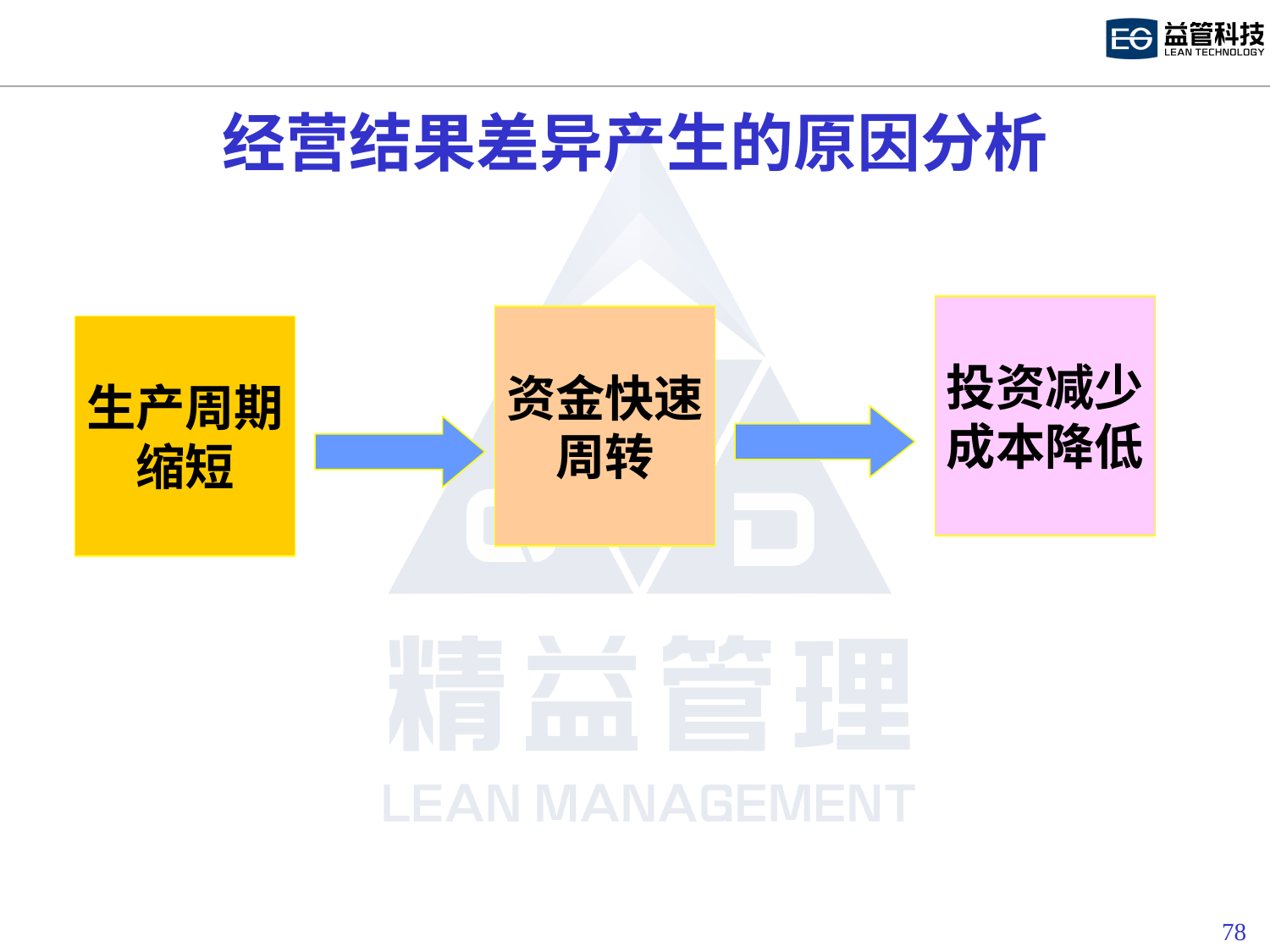

# 经营结果差异产生的原因分析

投资减少
成本降低

资金快速
周转
生产周期
缩短